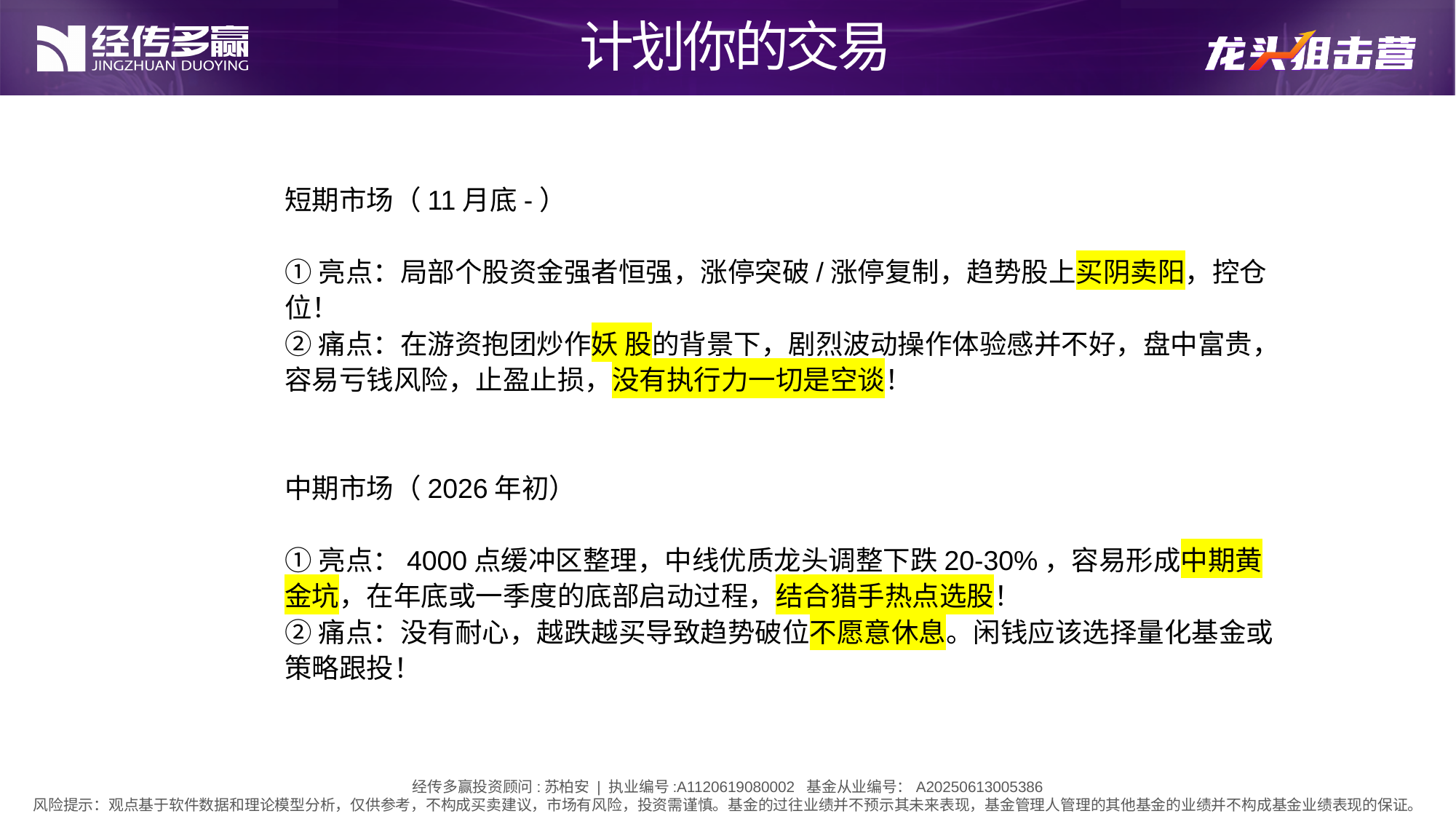

计划你的交易
短期市场（11月底-）

①亮点：局部个股资金强者恒强，涨停突破/涨停复制，趋势股上买阴卖阳，控仓位！
②痛点：在游资抱团炒作妖 股的背景下，剧烈波动操作体验感并不好，盘中富贵，容易亏钱风险，止盈止损，没有执行力一切是空谈！

中期市场（2026年初）

①亮点：4000点缓冲区整理，中线优质龙头调整下跌20-30%，容易形成中期黄金坑，在年底或一季度的底部启动过程，结合猎手热点选股！
②痛点：没有耐心，越跌越买导致趋势破位不愿意休息。闲钱应该选择量化基金或策略跟投！